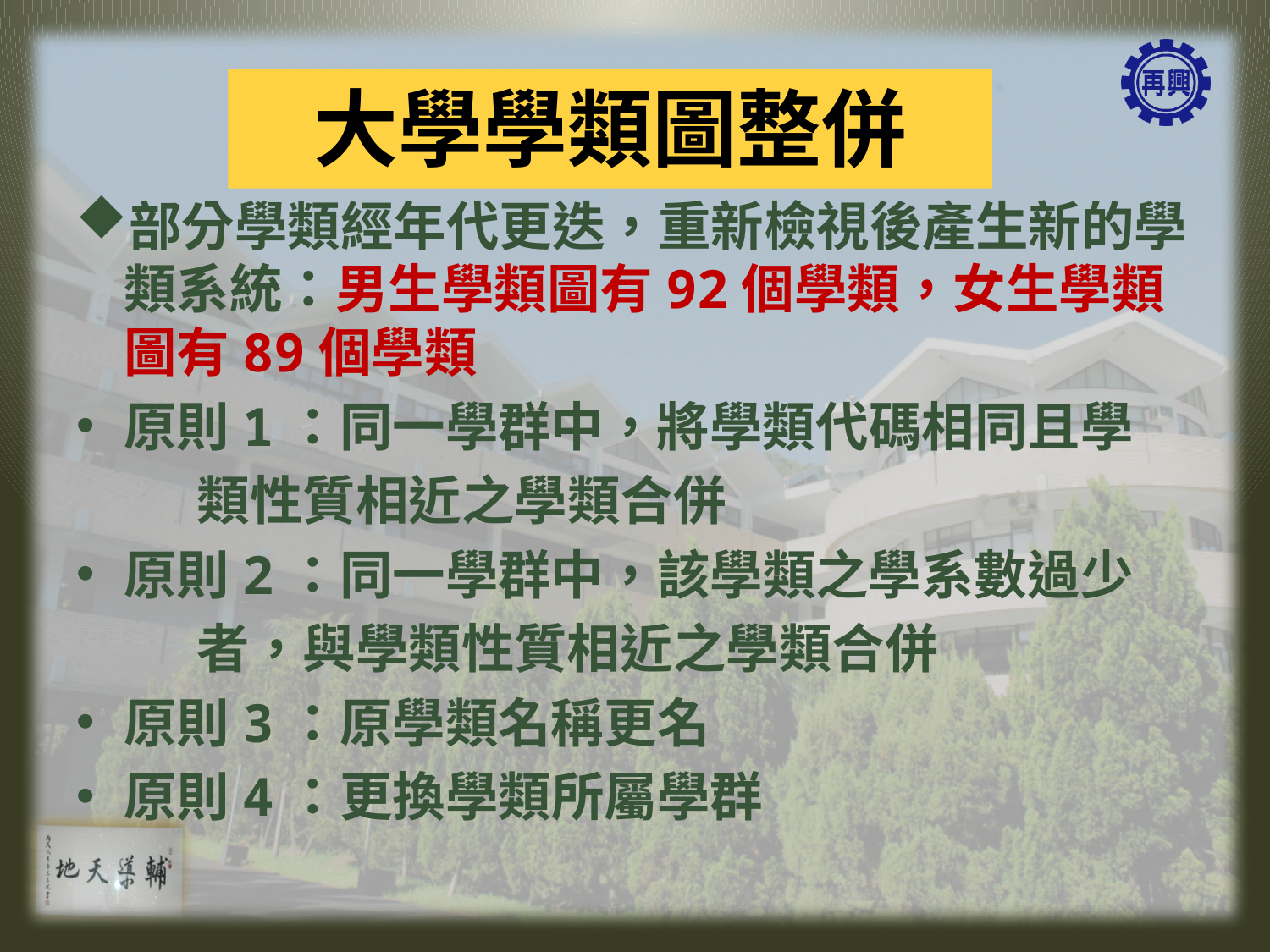

大學學類圖整併
部分學類經年代更迭，重新檢視後產生新的學類系統：男生學類圖有92個學類，女生學類圖有89個學類
原則1：同一學群中，將學類代碼相同且學
         類性質相近之學類合併
原則2：同一學群中，該學類之學系數過少
         者，與學類性質相近之學類合併
原則3：原學類名稱更名
原則4：更換學類所屬學群